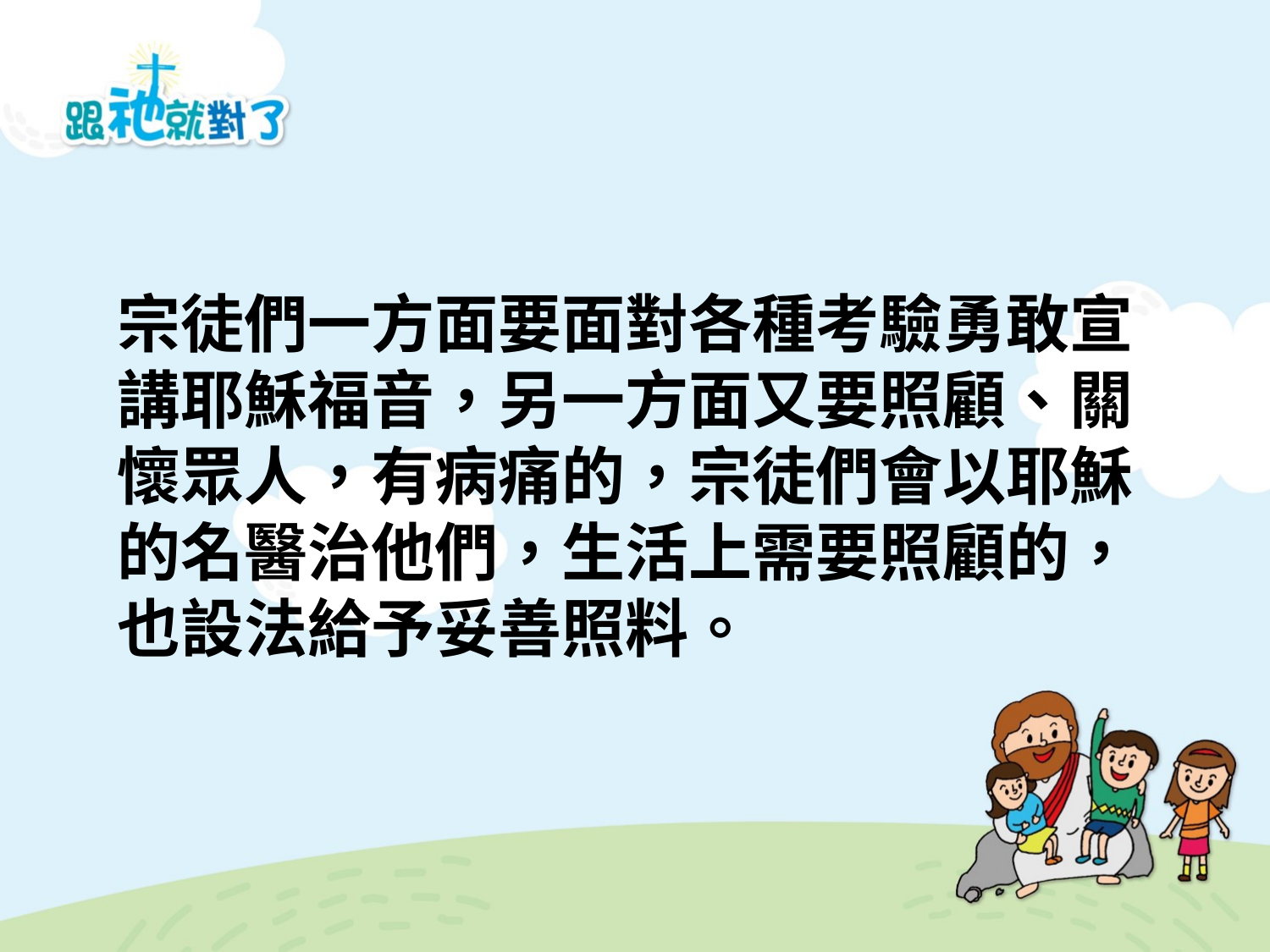

宗徒們一方面要面對各種考驗勇敢宣講耶穌福音，另一方面又要照顧、關懷眾人，有病痛的，宗徒們會以耶穌的名醫治他們，生活上需要照顧的，也設法給予妥善照料。